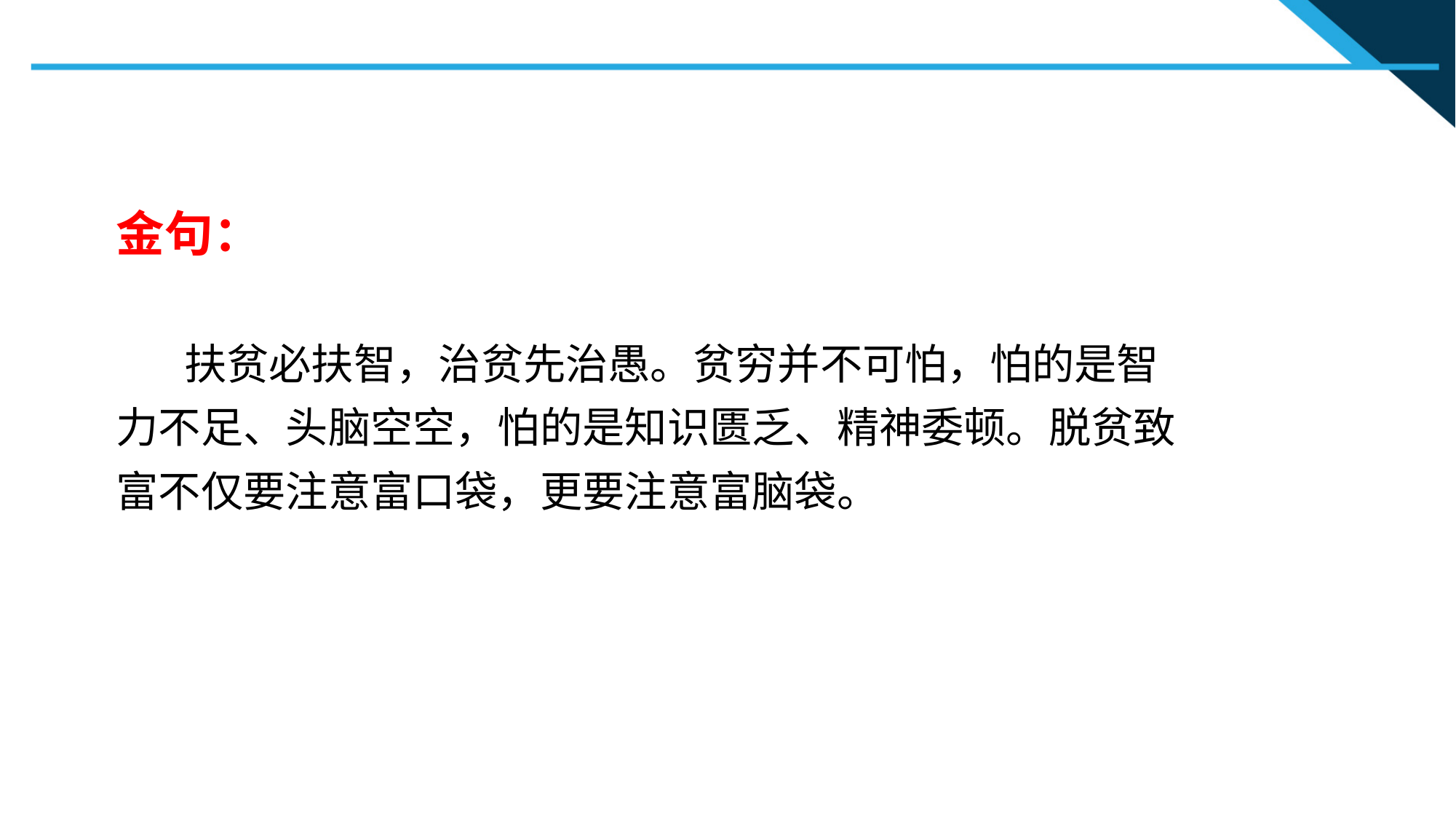

金句：

      扶贫必扶智，治贫先治愚。贫穷并不可怕，怕的是智
力不足、头脑空空，怕的是知识匮乏、精神委顿。脱贫致
富不仅要注意富口袋，更要注意富脑袋。